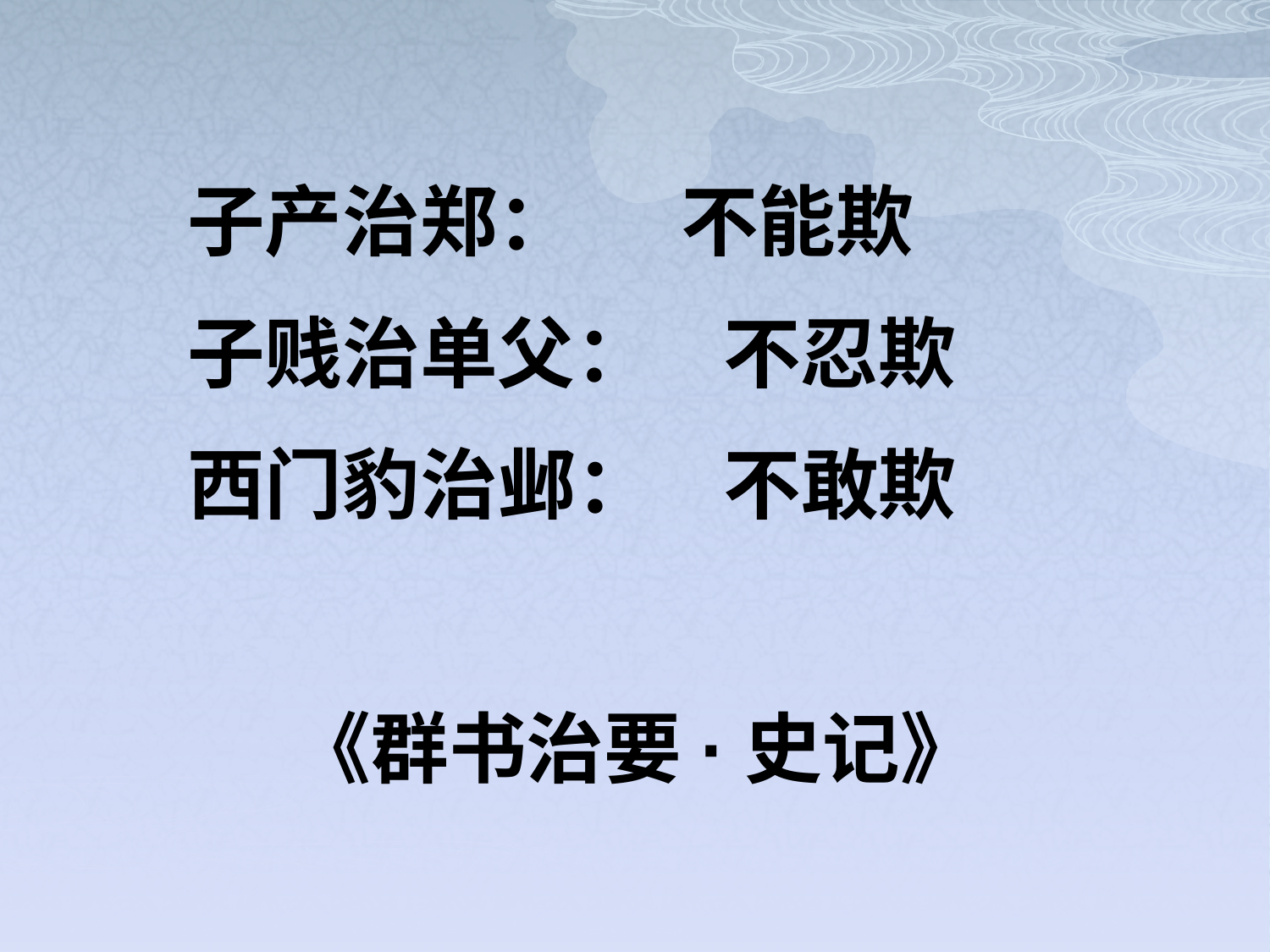

子产治郑：      不能欺
子贱治单父：    不忍欺
西门豹治邺：    不敢欺

     《群书治要·史记》